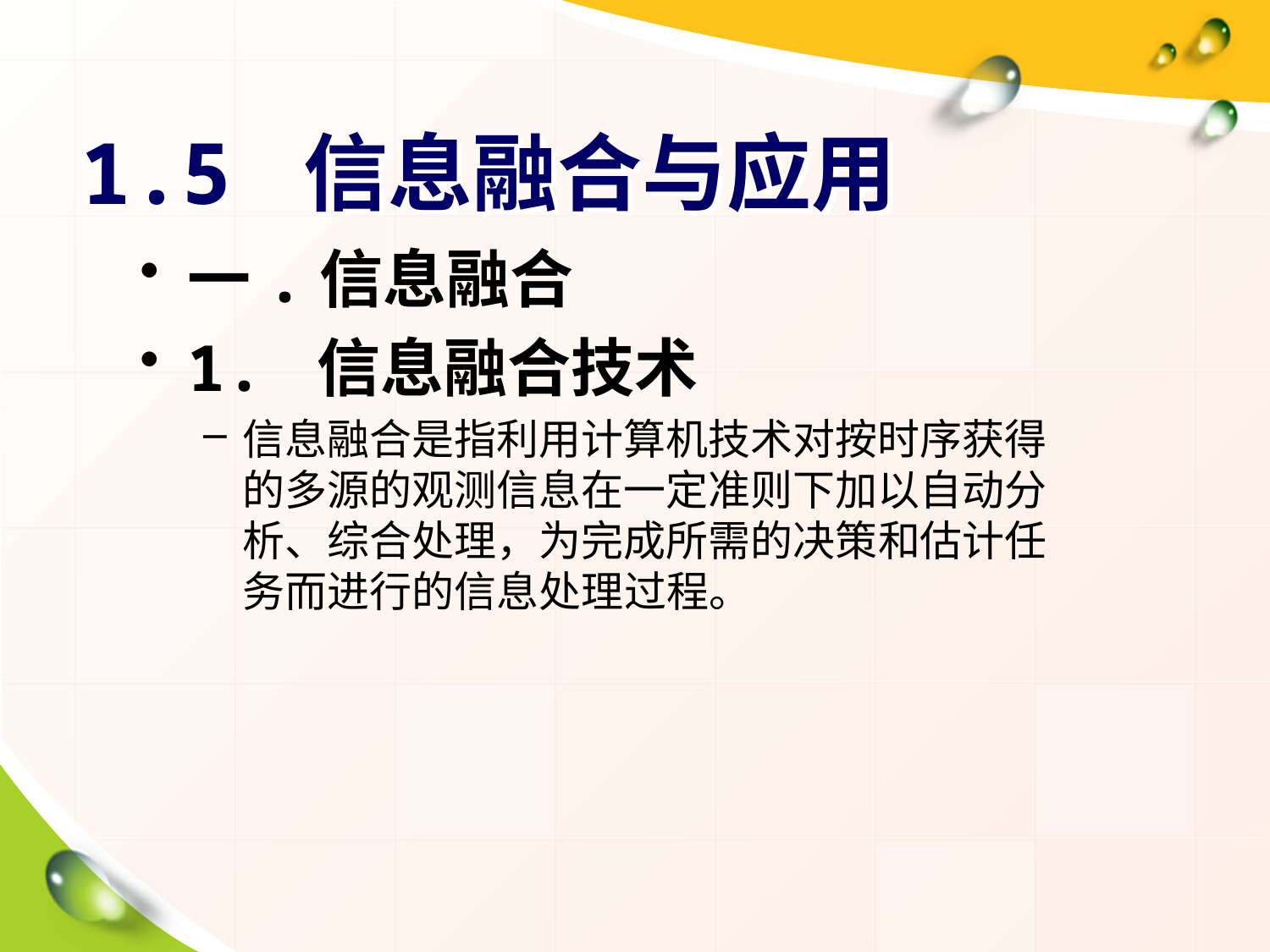

# 1.5 信息融合与应用
一.信息融合
1. 信息融合技术
信息融合是指利用计算机技术对按时序获得的多源的观测信息在一定准则下加以自动分析、综合处理，为完成所需的决策和估计任务而进行的信息处理过程。